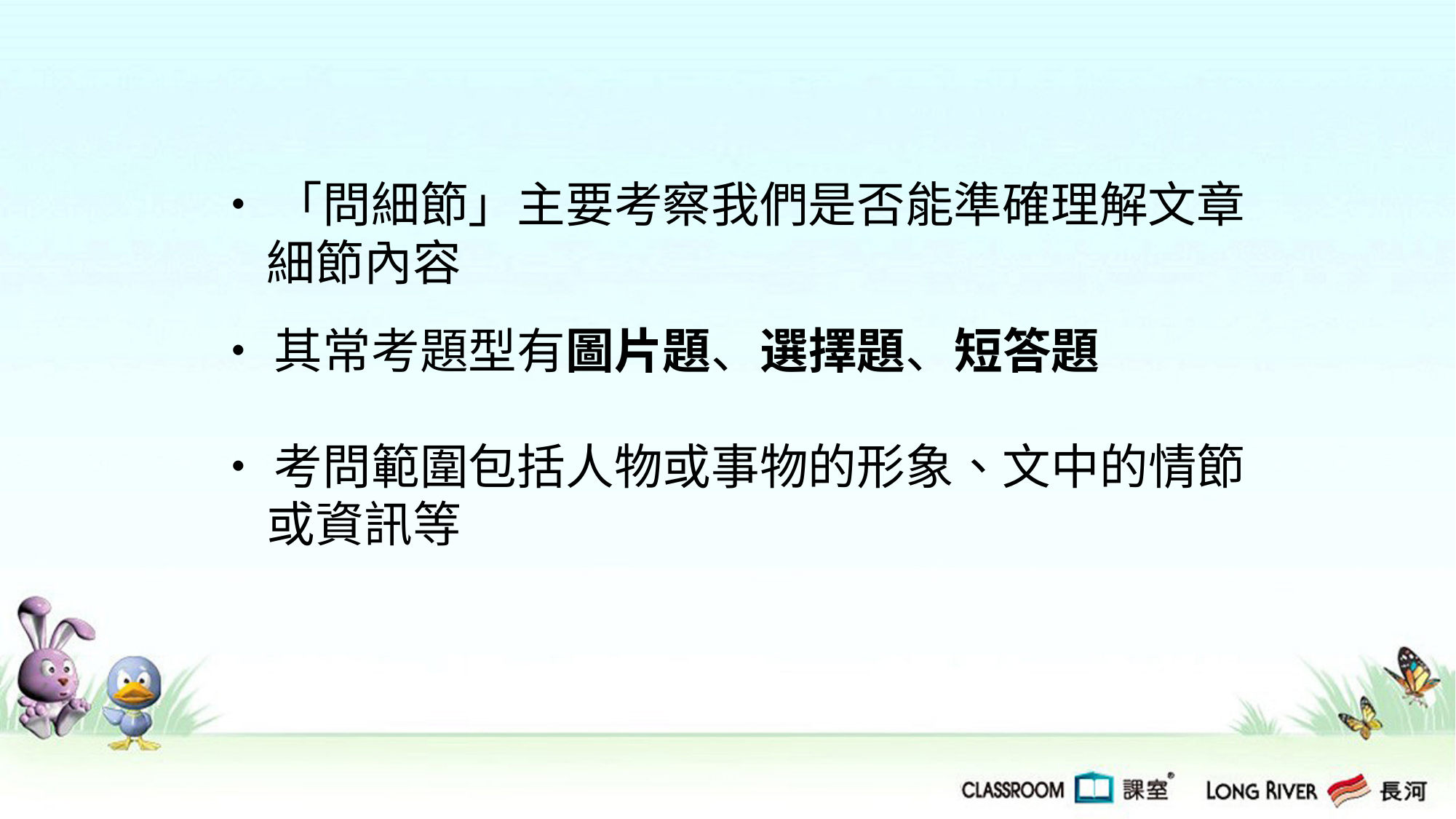

‧「問細節」主要考察我們是否能準確理解文章細節內容
‧其常考題型有圖片題、選擇題、短答題
‧考問範圍包括人物或事物的形象、文中的情節或資訊等